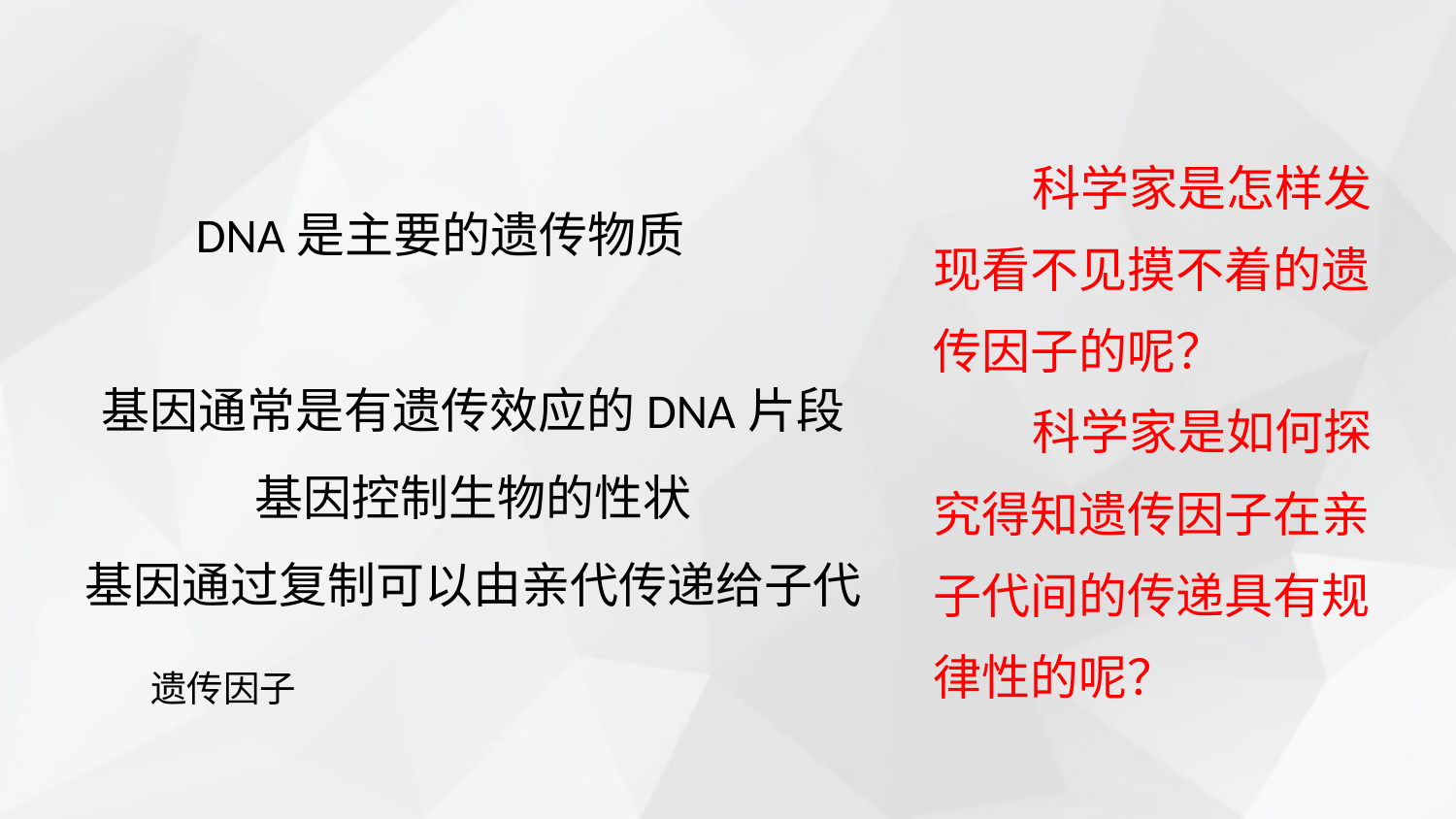

科学家是怎样发现看不见摸不着的遗传因子的呢？
        科学家是如何探究得知遗传因子在亲子代间的传递具有规律性的呢？
DNA是主要的遗传物质
基因通常是有遗传效应的DNA片段
基因控制生物的性状
基因通过复制可以由亲代传递给子代
遗传因子